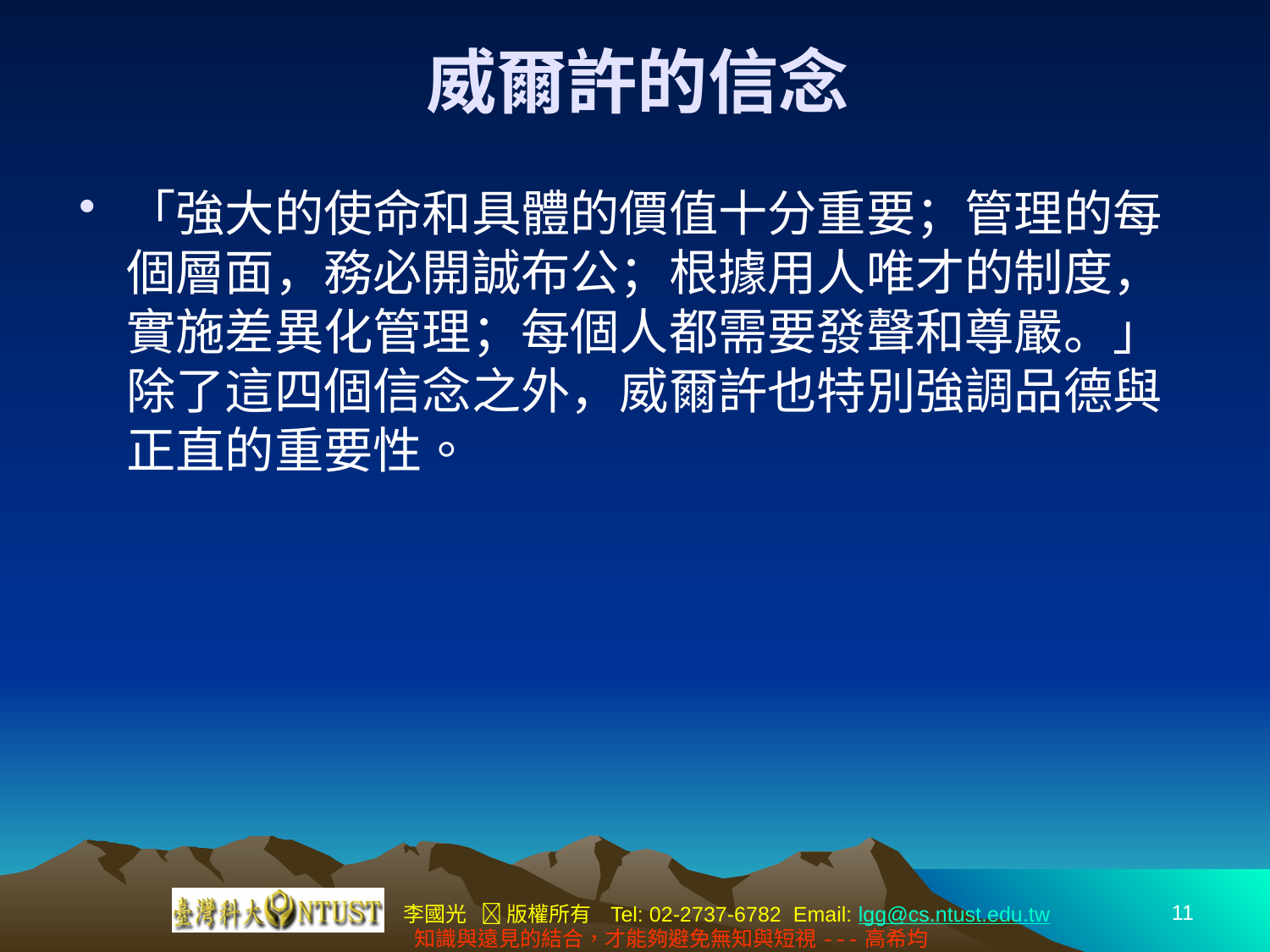

# 威爾許的信念
「強大的使命和具體的價值十分重要；管理的每個層面，務必開誠布公；根據用人唯才的制度，實施差異化管理；每個人都需要發聲和尊嚴。」除了這四個信念之外，威爾許也特別強調品德與正直的重要性。
11